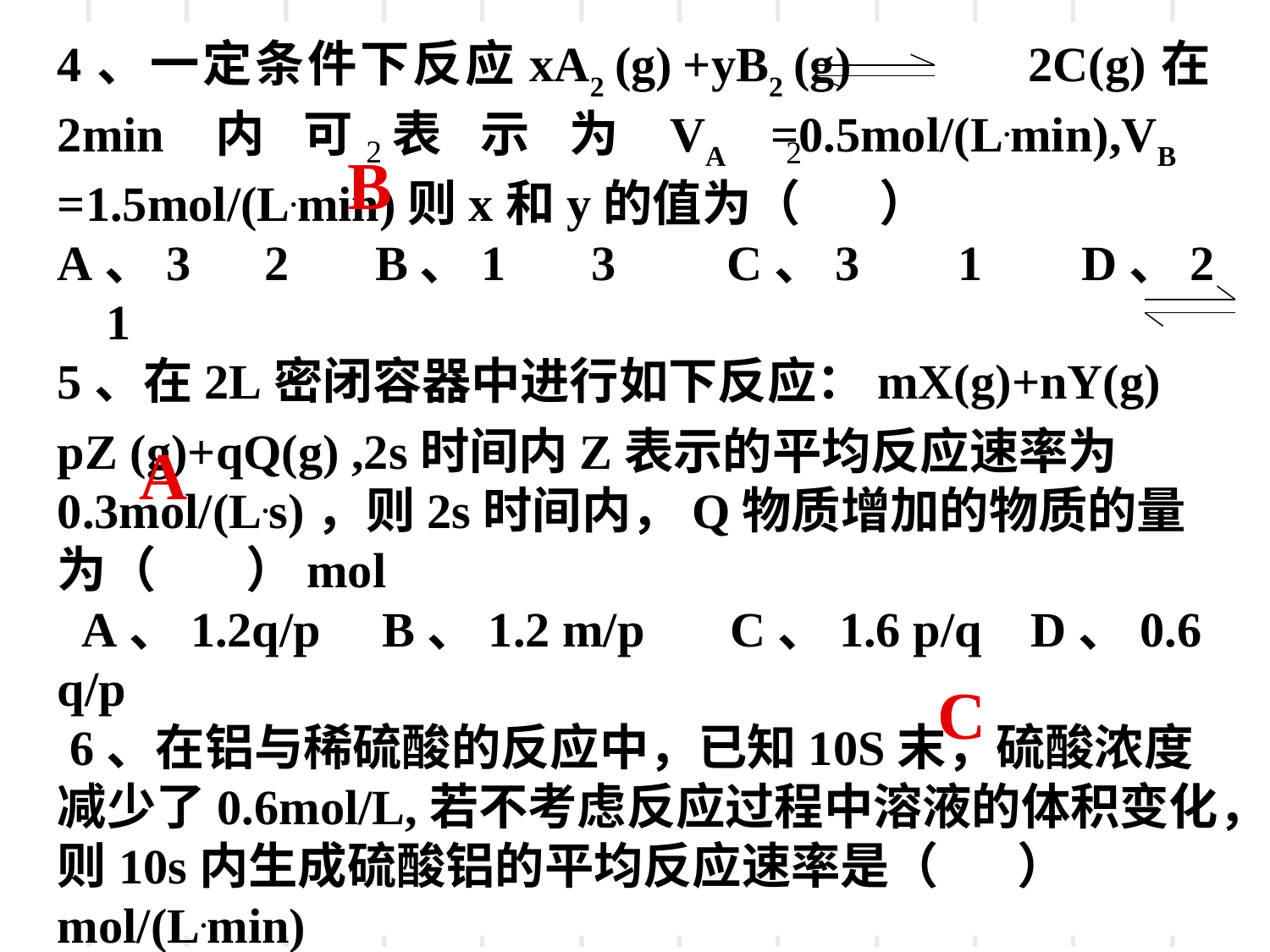

4、一定条件下反应xA2 (g) +yB2 (g)                 2C(g)在2min内可表示为VA =0.5mol/(L.min),VB  =1.5mol/(L.min)则x和y的值为（       ）
A、3      2       B、1       3         C、3        1        D、2     1
5、在2L密闭容器中进行如下反应：mX(g)+nY(g)     pZ (g)+qQ(g) ,2s时间内Z表示的平均反应速率为0.3mol/(L.s)，则2s时间内，Q物质增加的物质的量为（        ）mol
  A、1.2q/p     B、1.2 m/p       C、1.6 p/q    D、0.6 q/p
 6、在铝与稀硫酸的反应中，已知10S末，硫酸浓度减少了0.6mol/L,若不考虑反应过程中溶液的体积变化，则10s内生成硫酸铝的平均反应速率是（       ） mol/(L.min)
  A、0.02          B、1.8       C、1.2      D、0.18
2
2
B
A
C